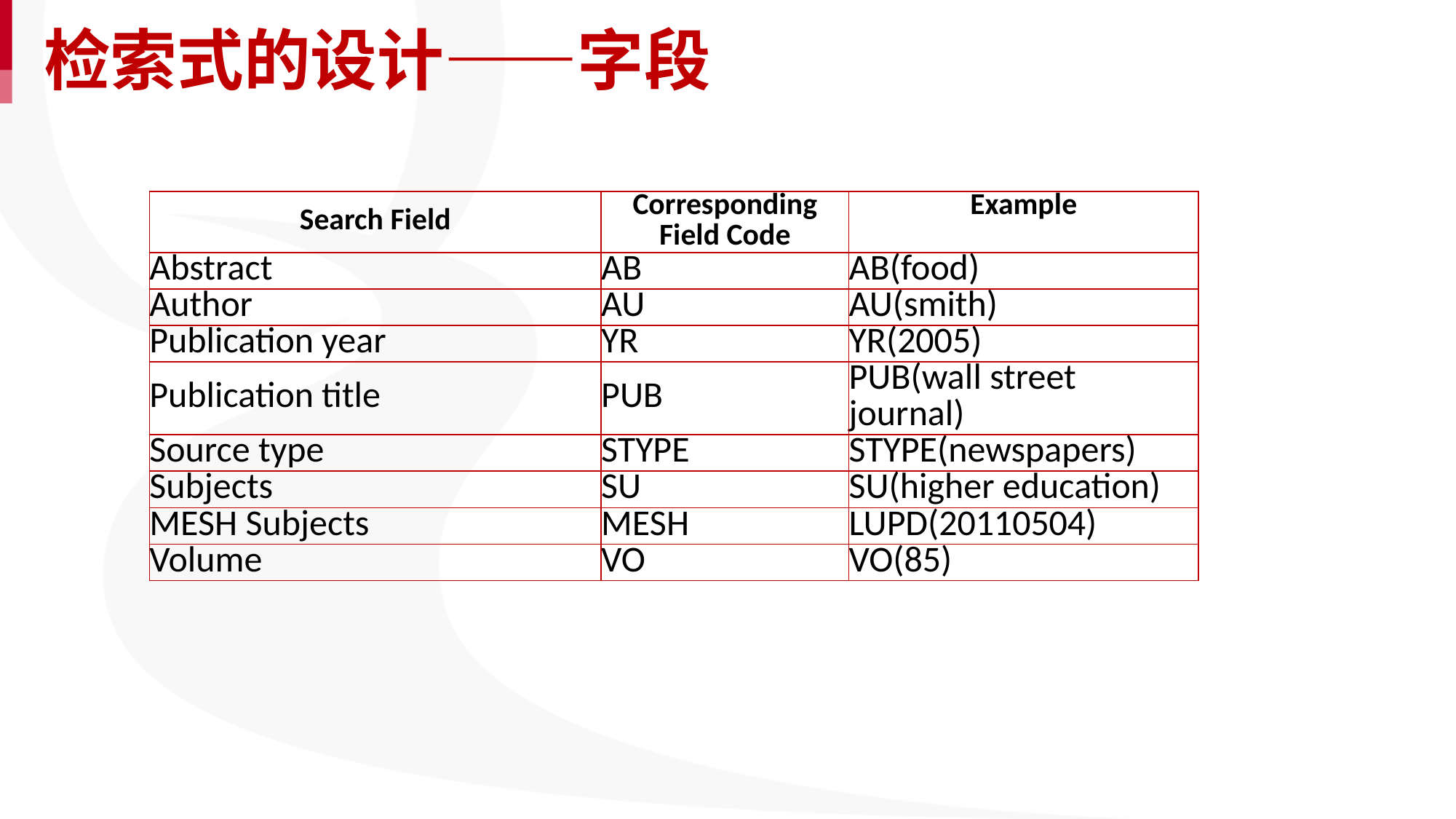

# 检索式的设计——字段
| Search Field | Corresponding Field Code | Example |
| --- | --- | --- |
| Abstract | AB | AB(food) |
| Author | AU | AU(smith) |
| Publication year | YR | YR(2005) |
| Publication title | PUB | PUB(wall street journal) |
| Source type | STYPE | STYPE(newspapers) |
| Subjects | SU | SU(higher education) |
| MESH Subjects | MESH | LUPD(20110504) |
| Volume | VO | VO(85) |